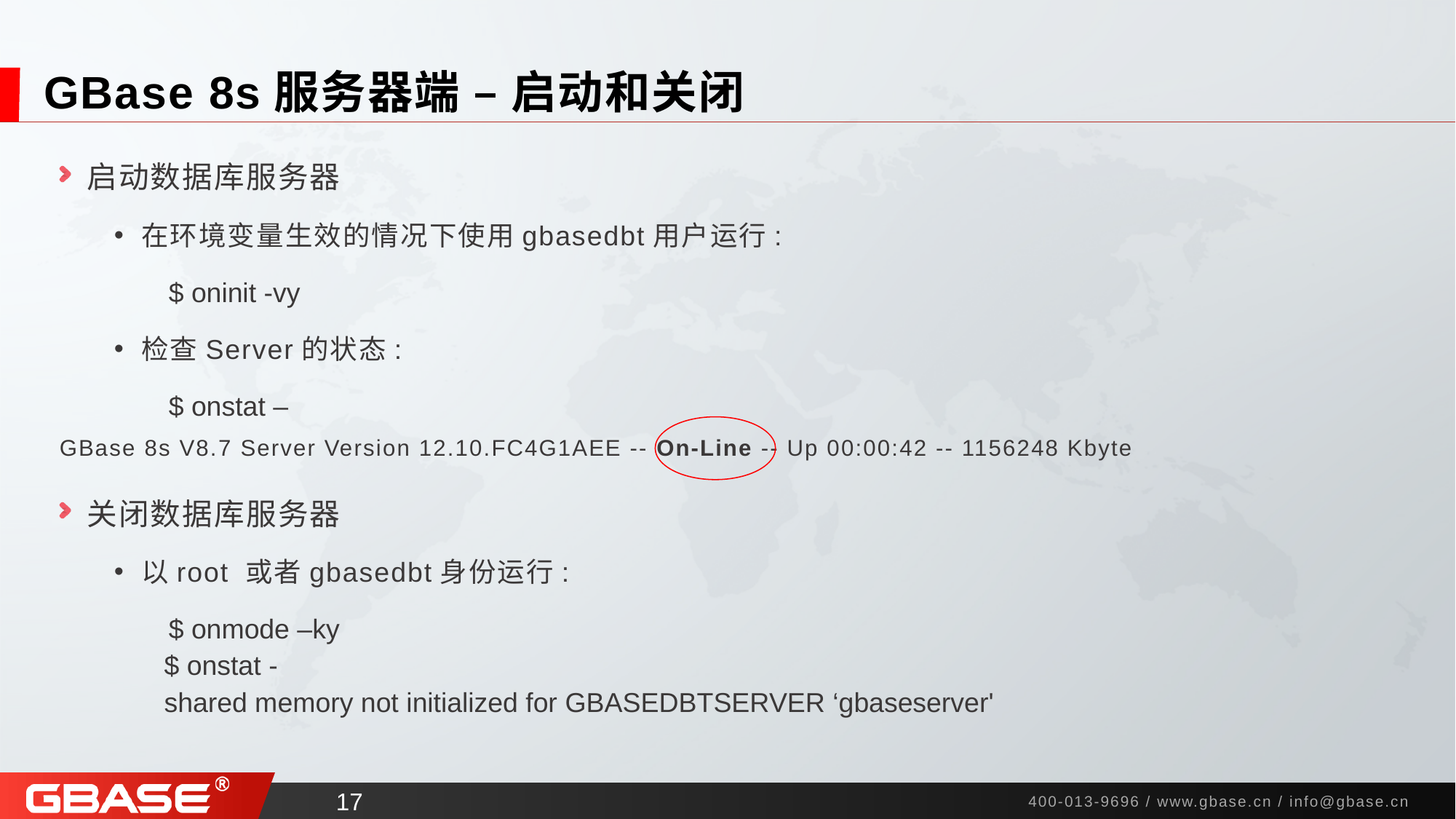

# GBase 8s服务器端 – 启动和关闭
启动数据库服务器
在环境变量生效的情况下使用gbasedbt用户运行:
$ oninit -vy
检查Server的状态:
$ onstat –
GBase 8s V8.7 Server Version 12.10.FC4G1AEE -- On-Line -- Up 00:00:42 -- 1156248 Kbyte
关闭数据库服务器
以root 或者gbasedbt身份运行:
$ onmode –ky
   $ onstat -
   shared memory not initialized for GBASEDBTSERVER ‘gbaseserver'